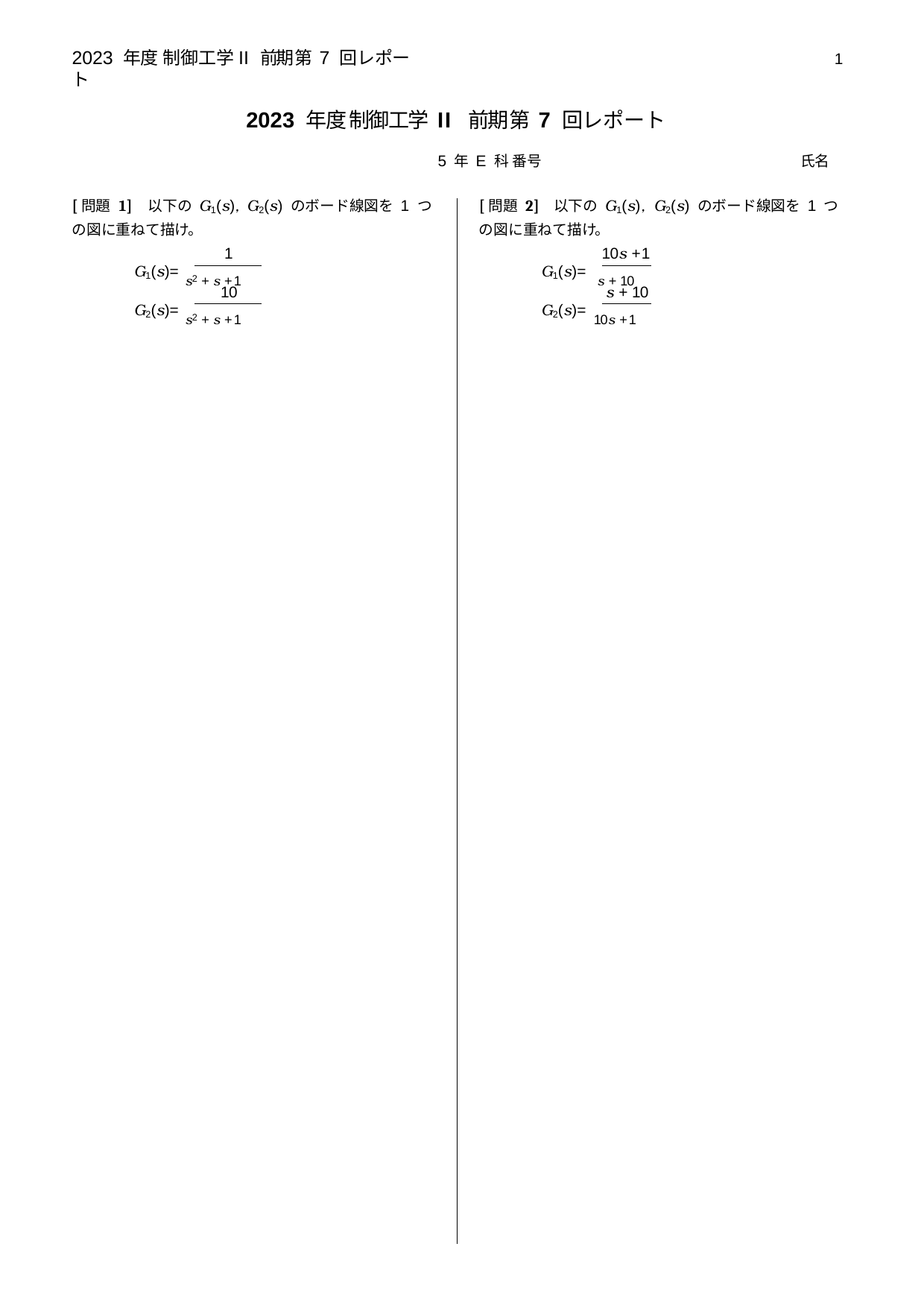

2023 年度 制御工学II 前期 第 7 回レポート
1
2023 年度 制御工学 II 前期 第 7 回レポート
5 年 E 科 番号 	 氏名
[問題 1]	以下の G1(s), G2(s) のボード線図を 1 つの図に重ねて描け。
[問題 2]	以下の G1(s), G2(s) のボード線図を 1 つの図に重ねて描け。

1
10s +1
G1(s)= s2 + s +1
G1(s)= s + 10

10
s + 10
G2(s)= s2 + s +1
G2(s)= 10s +1